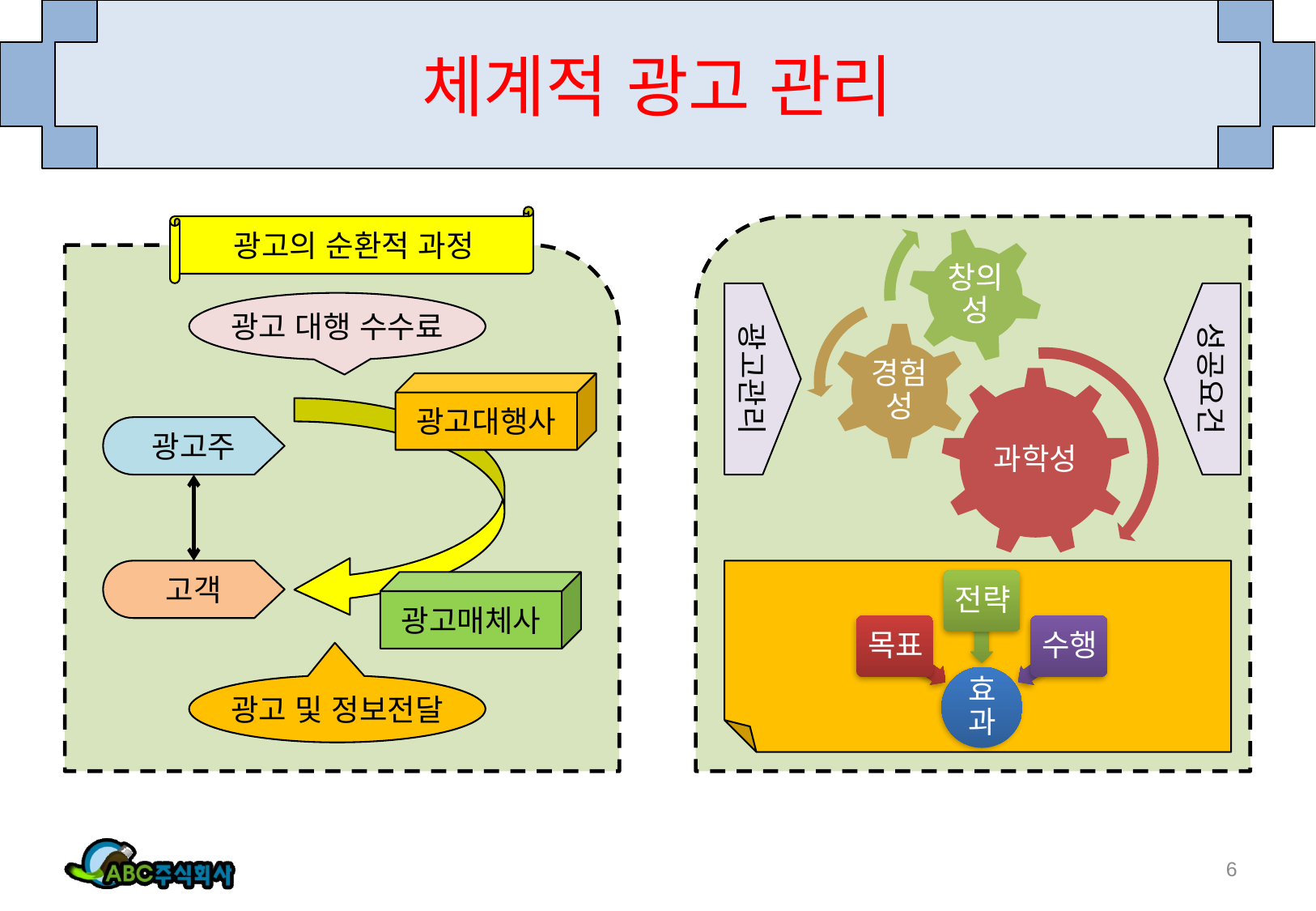

# 체계적 광고 관리
광고의 순환적 과정

광고 대행 수수료
광고대행사

광고주
고객
광고매체사
광고 및 정보전달
과학성
경험성
창의성

광고관리
성공요건

효과
목표
전략
수행
6